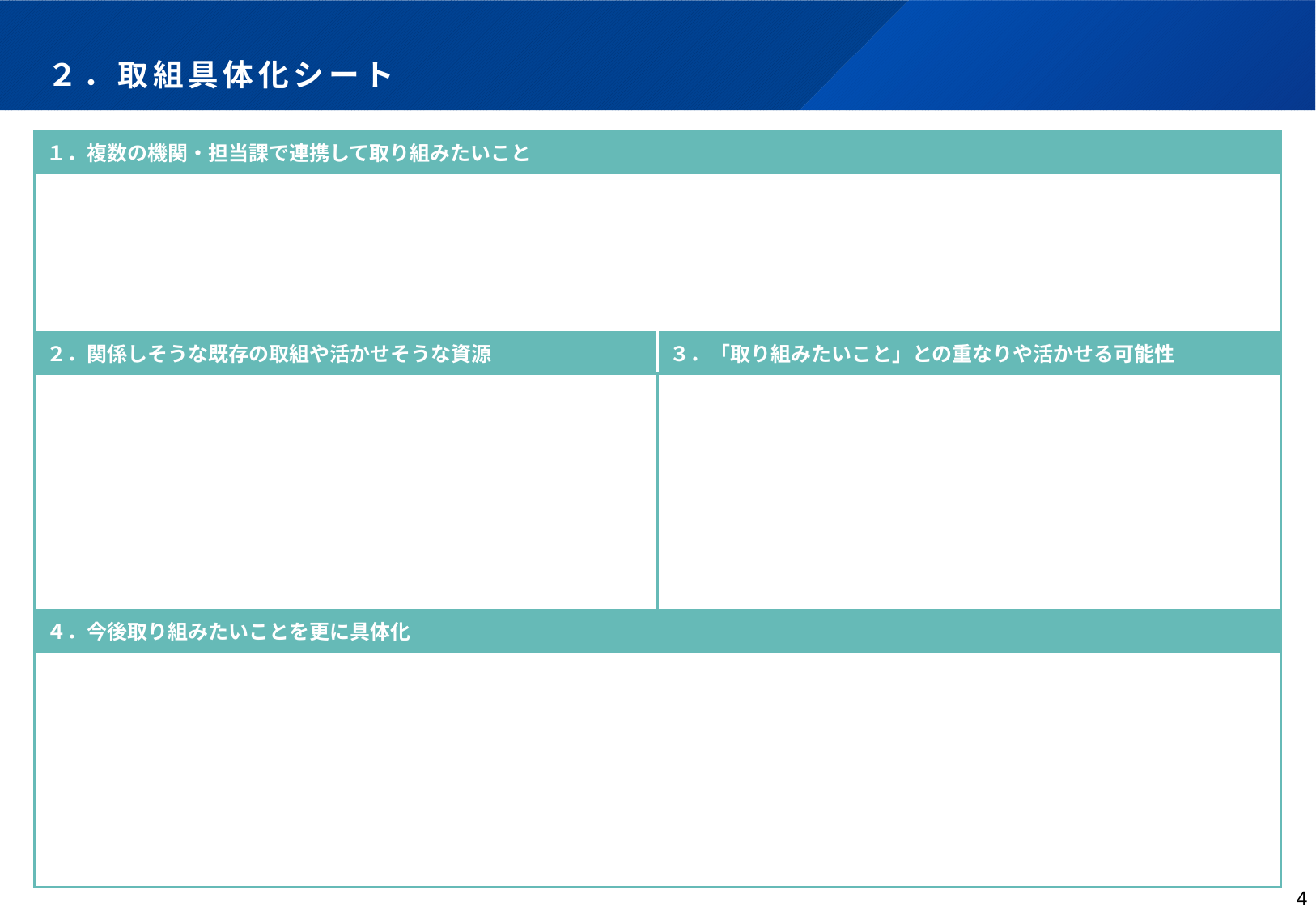

# ２．取組具体化シート
| １．複数の機関・担当課で連携して取り組みたいこと |  |
| --- | --- |
|  |  |
| ２．関係しそうな既存の取組や活かせそうな資源 | ３．「取り組みたいこと」との重なりや活かせる可能性 |
|  |  |
| ４．今後取り組みたいことを更に具体化 |  |
|  |  |
4